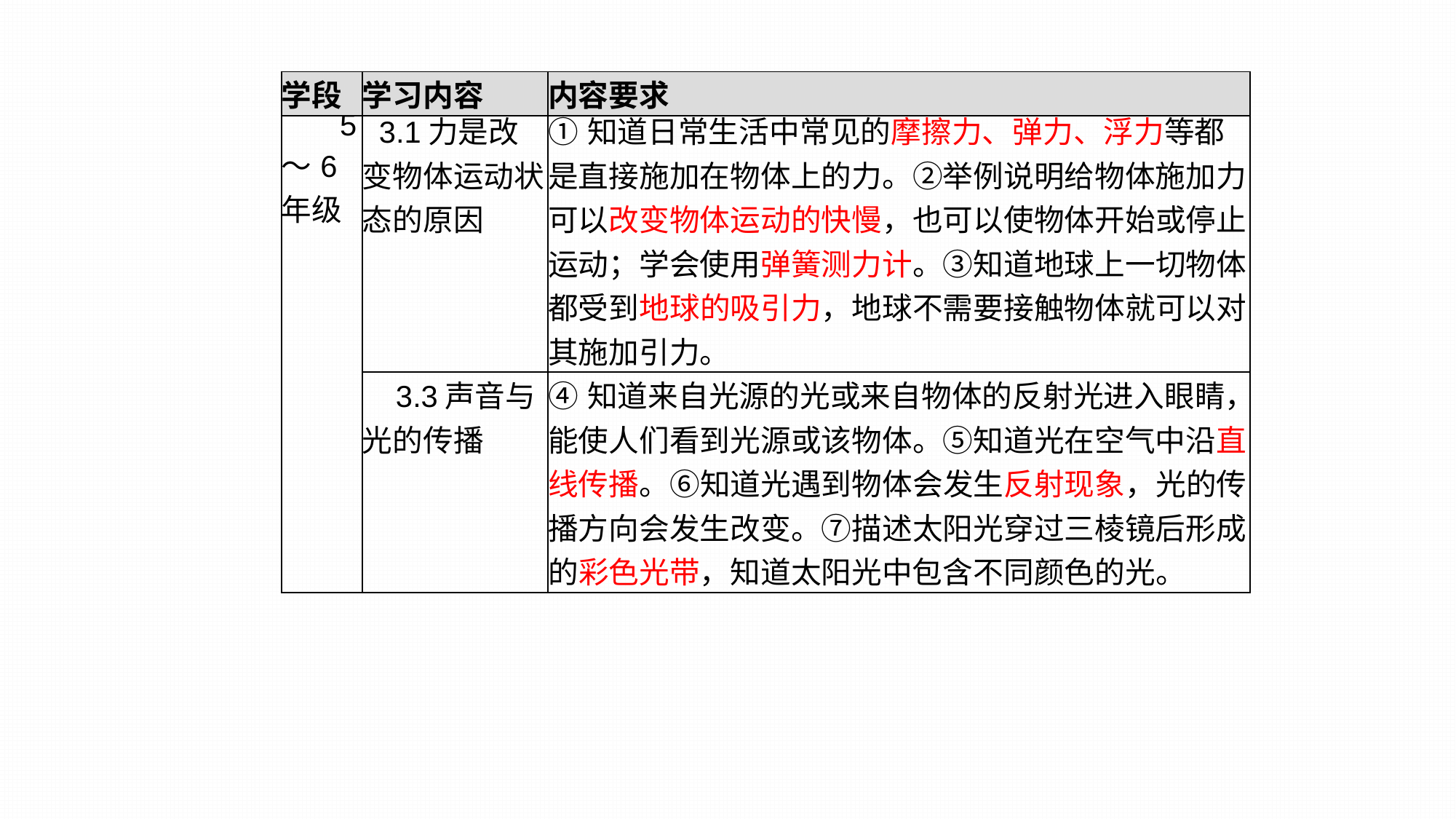

| 学段 | 学习内容 | 内容要求 |
| --- | --- | --- |
| 5～6年级 | 3.1力是改变物体运动状态的原因 | ①知道日常生活中常见的摩擦力、弹力、浮力等都是直接施加在物体上的力。②举例说明给物体施加力可以改变物体运动的快慢，也可以使物体开始或停止运动；学会使用弹簧测力计。③知道地球上一切物体都受到地球的吸引力，地球不需要接触物体就可以对其施加引力。 |
| --- | --- | --- |
|  | 3.3声音与光的传播 | ④知道来自光源的光或来自物体的反射光进入眼睛，能使人们看到光源或该物体。⑤知道光在空气中沿直线传播。⑥知道光遇到物体会发生反射现象，光的传播方向会发生改变。⑦描述太阳光穿过三棱镜后形成的彩色光带，知道太阳光中包含不同颜色的光。 |